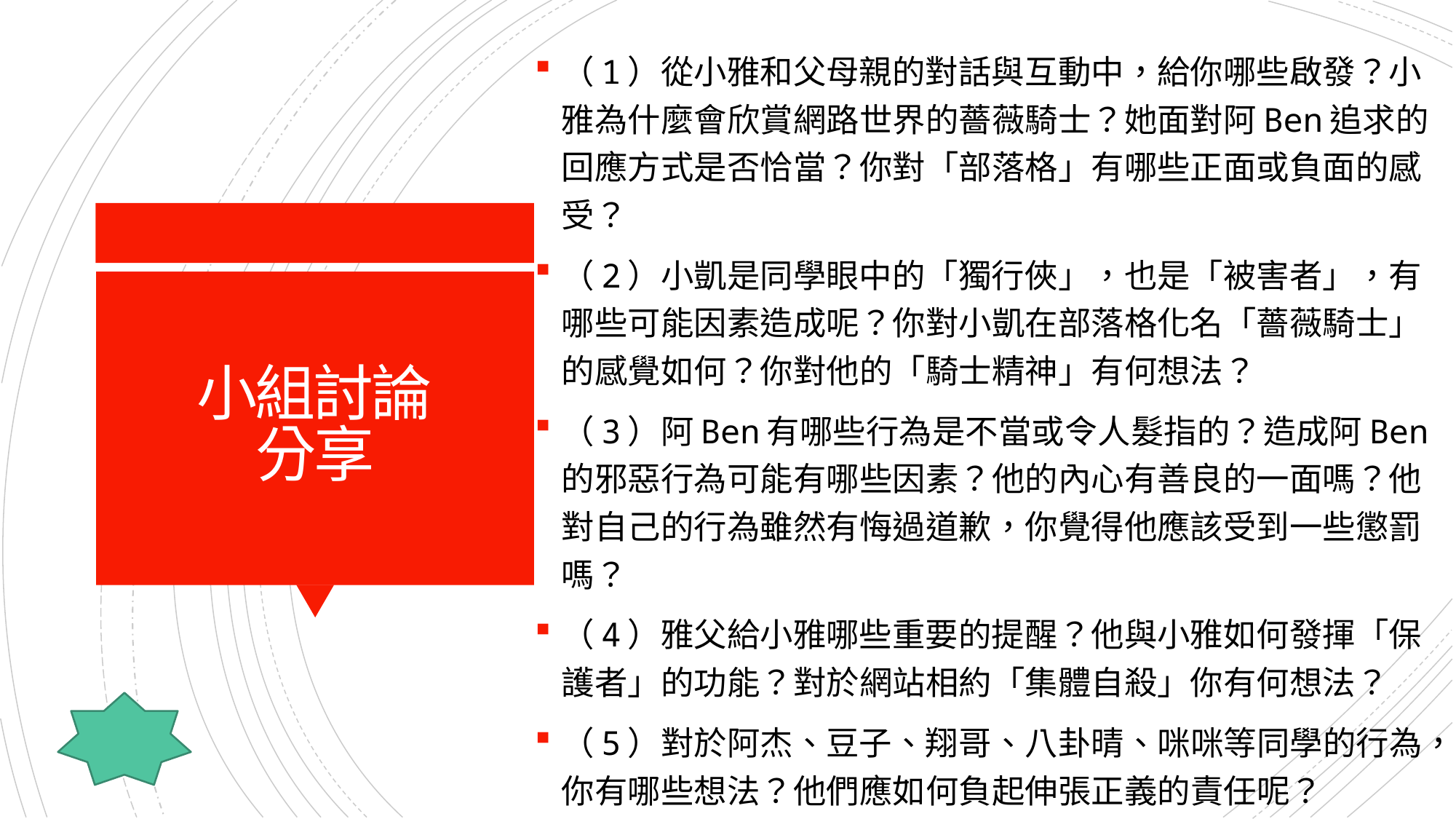

（1）從小雅和父母親的對話與互動中，給你哪些啟發？小雅為什麼會欣賞網路世界的薔薇騎士？她面對阿Ben追求的回應方式是否恰當？你對「部落格」有哪些正面或負面的感受？
（2）小凱是同學眼中的「獨行俠」，也是「被害者」，有哪些可能因素造成呢？你對小凱在部落格化名「薔薇騎士」的感覺如何？你對他的「騎士精神」有何想法？
（3）阿Ben有哪些行為是不當或令人髮指的？造成阿Ben的邪惡行為可能有哪些因素？他的內心有善良的一面嗎？他對自己的行為雖然有悔過道歉，你覺得他應該受到一些懲罰嗎？
（4）雅父給小雅哪些重要的提醒？他與小雅如何發揮「保護者」的功能？對於網站相約「集體自殺」你有何想法？
（5）對於阿杰、豆子、翔哥、八卦晴、咪咪等同學的行為，你有哪些想法？他們應如何負起伸張正義的責任呢？

# 小組討論 分享